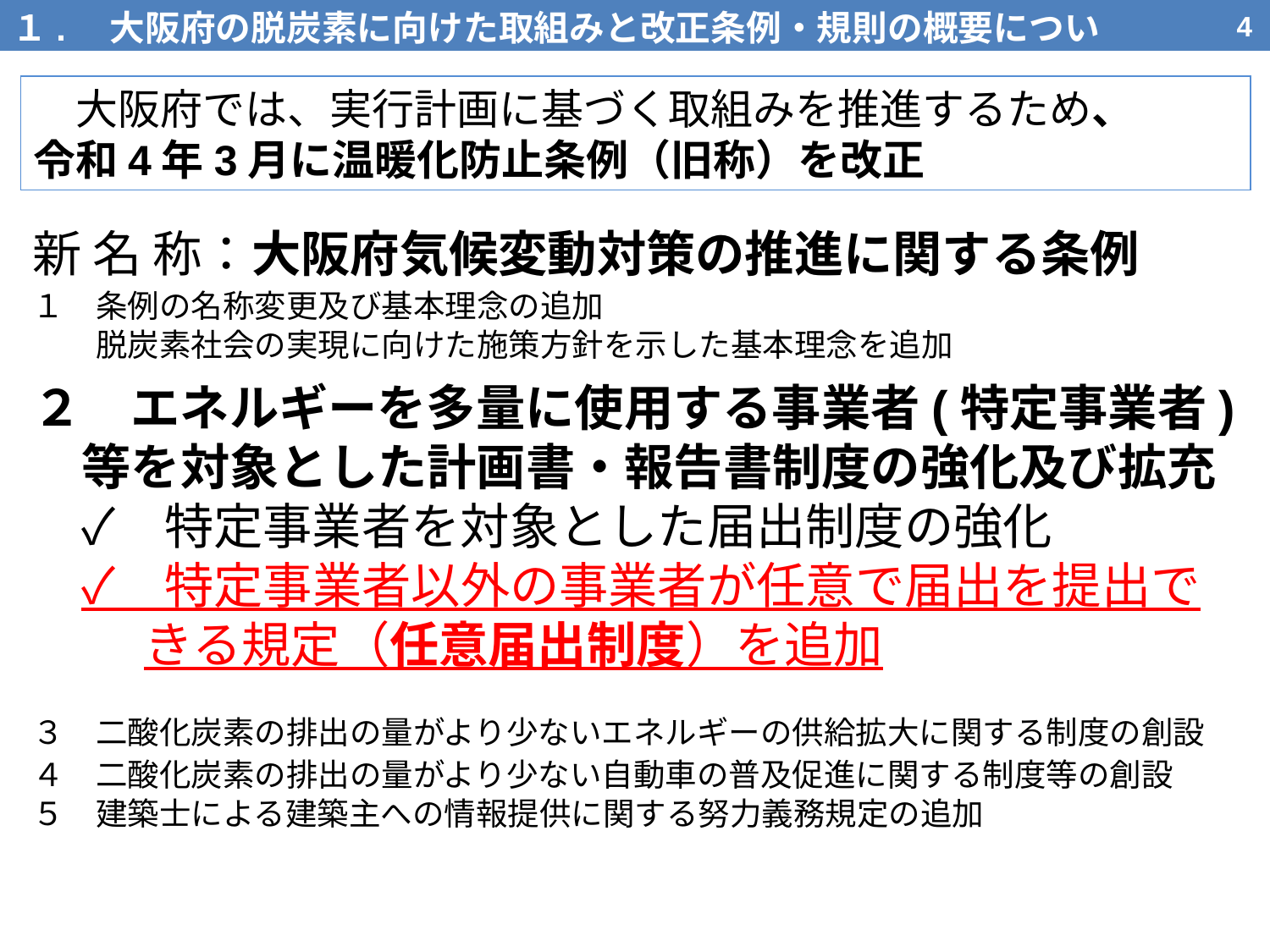

１.　大阪府の脱炭素に向けた取組みと改正条例・規則の概要について
4
　大阪府では、実行計画に基づく取組みを推進するため、
令和4年3月に温暖化防止条例（旧称）を改正
新 名 称：大阪府気候変動対策の推進に関する条例
１　条例の名称変更及び基本理念の追加
　　脱炭素社会の実現に向けた施策方針を示した基本理念を追加

２　エネルギーを多量に使用する事業者(特定事業者)等を対象とした計画書・報告書制度の強化及び拡充
　✓　特定事業者を対象とした届出制度の強化
　✓　特定事業者以外の事業者が任意で届出を提出できる規定（任意届出制度）を追加

３　二酸化炭素の排出の量がより少ないエネルギーの供給拡大に関する制度の創設
４　二酸化炭素の排出の量がより少ない自動車の普及促進に関する制度等の創設
５　建築士による建築主への情報提供に関する努力義務規定の追加